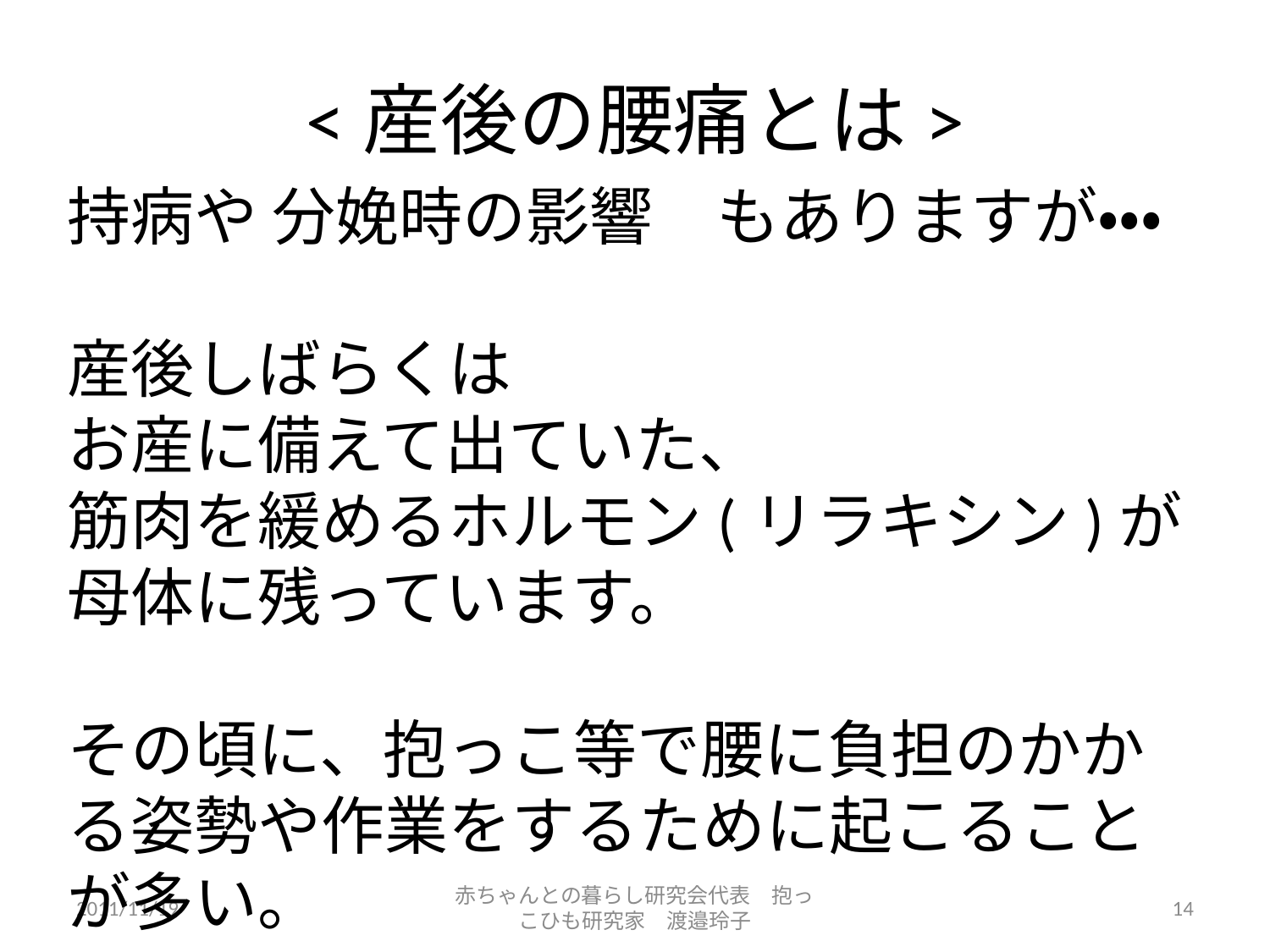

# <産後の腰痛とは>
持病や 分娩時の影響　もありますが・・・

産後しばらくは
お産に備えて出ていた、
筋肉を緩めるホルモン(リラキシン)が
母体に残っています。

その頃に、抱っこ等で腰に負担のかかる姿勢や作業をするために起こることが多い。
2011/11/19
赤ちゃんとの暮らし研究会代表　抱っこひも研究家　渡邉玲子
14